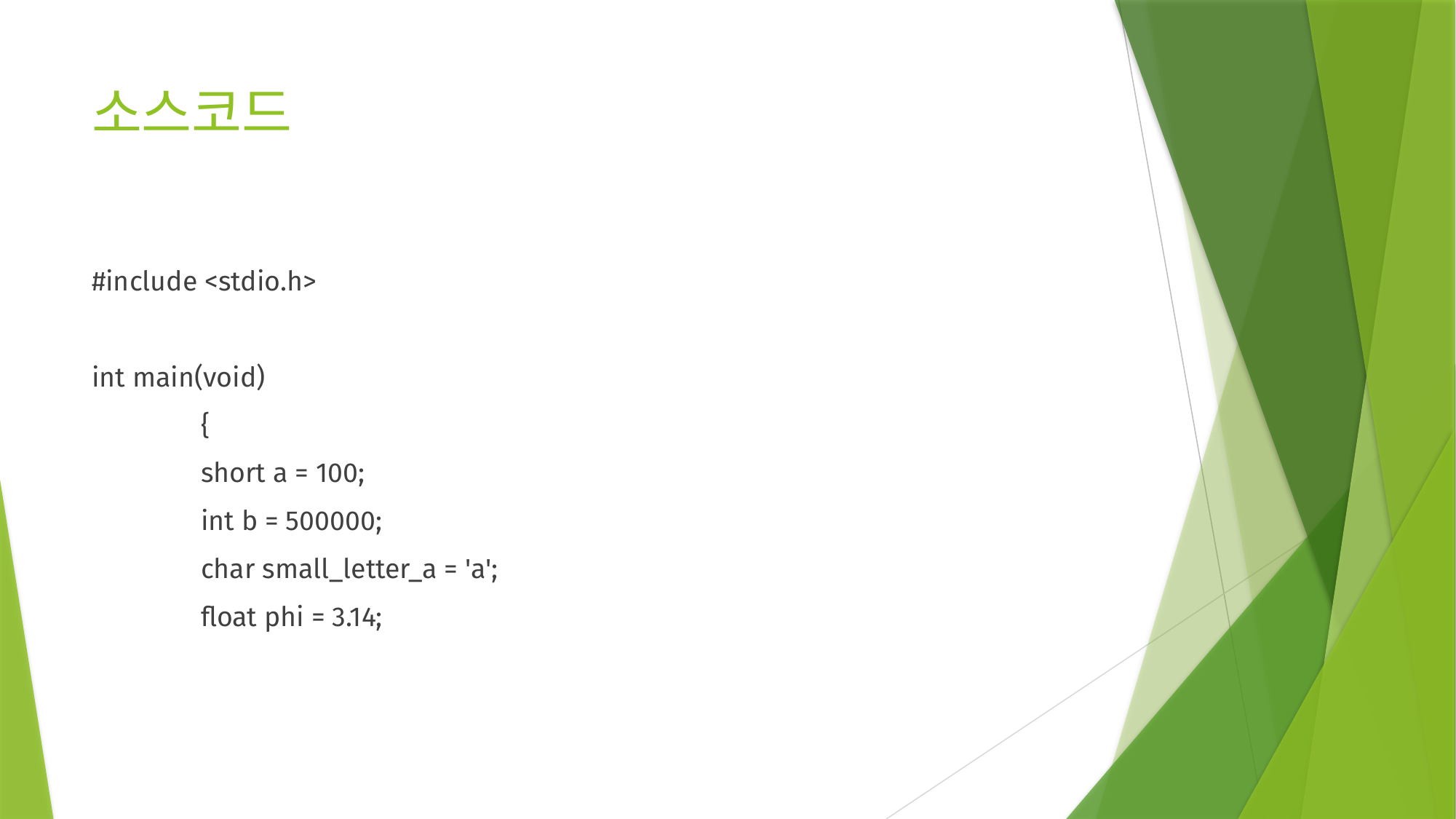

# 소스코드
#include <stdio.h>

int main(void)
	{
	short a = 100;
	int b = 500000;
	char small_letter_a = 'a';
	float phi = 3.14;